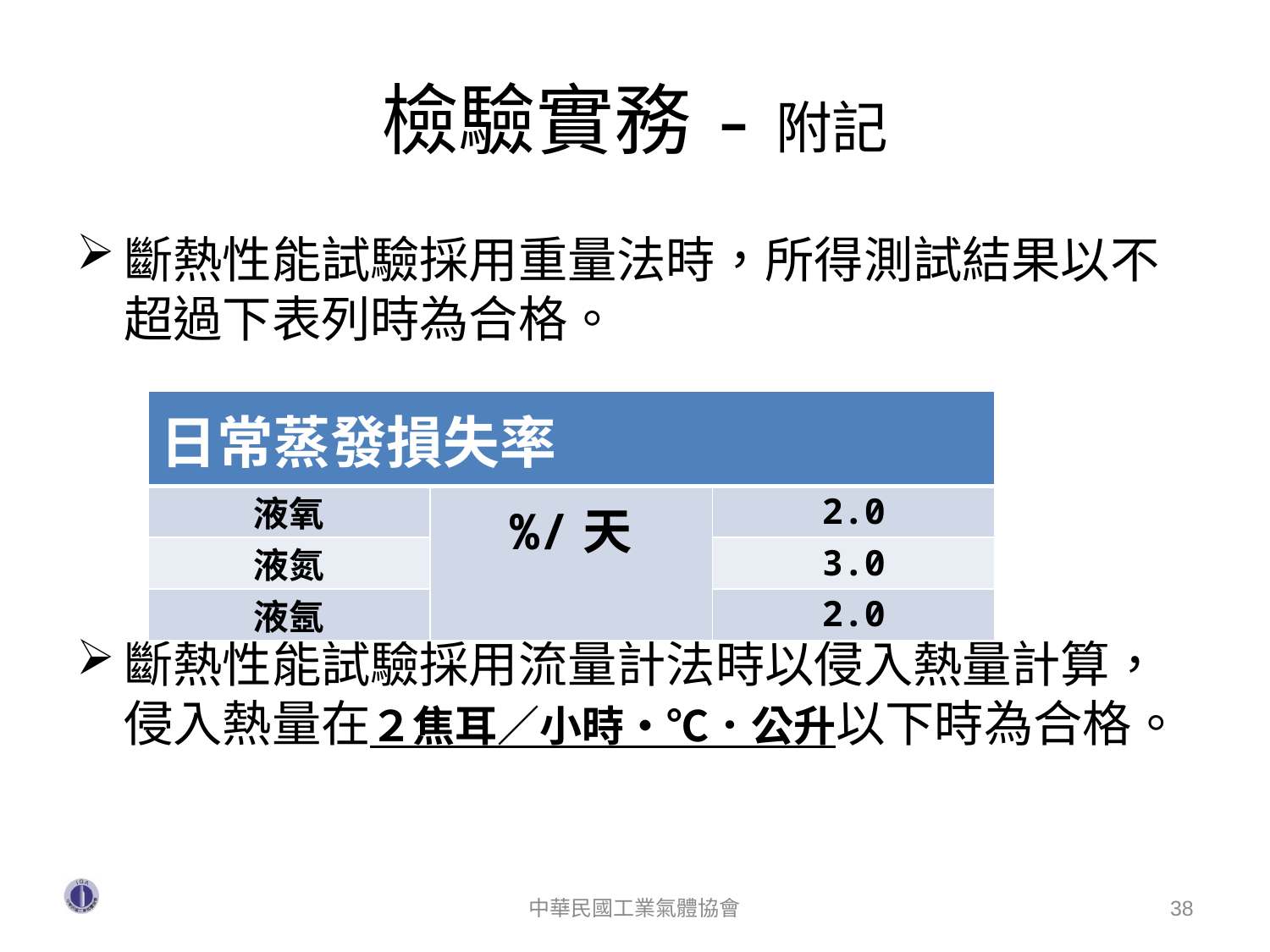

# 檢驗實務-附記
斷熱性能試驗採用重量法時，所得測試結果以不超過下表列時為合格。

斷熱性能試驗採用流量計法時以侵入熱量計算，侵入熱量在２焦耳／小時‧℃．公升以下時為合格。

| 日常蒸發損失率 |  |  |
| --- | --- | --- |
| 液氧 | %/天 | 2.0 |
| 液氮 |  | 3.0 |
| 液氬 |  | 2.0 |
中華民國工業氣體協會
38